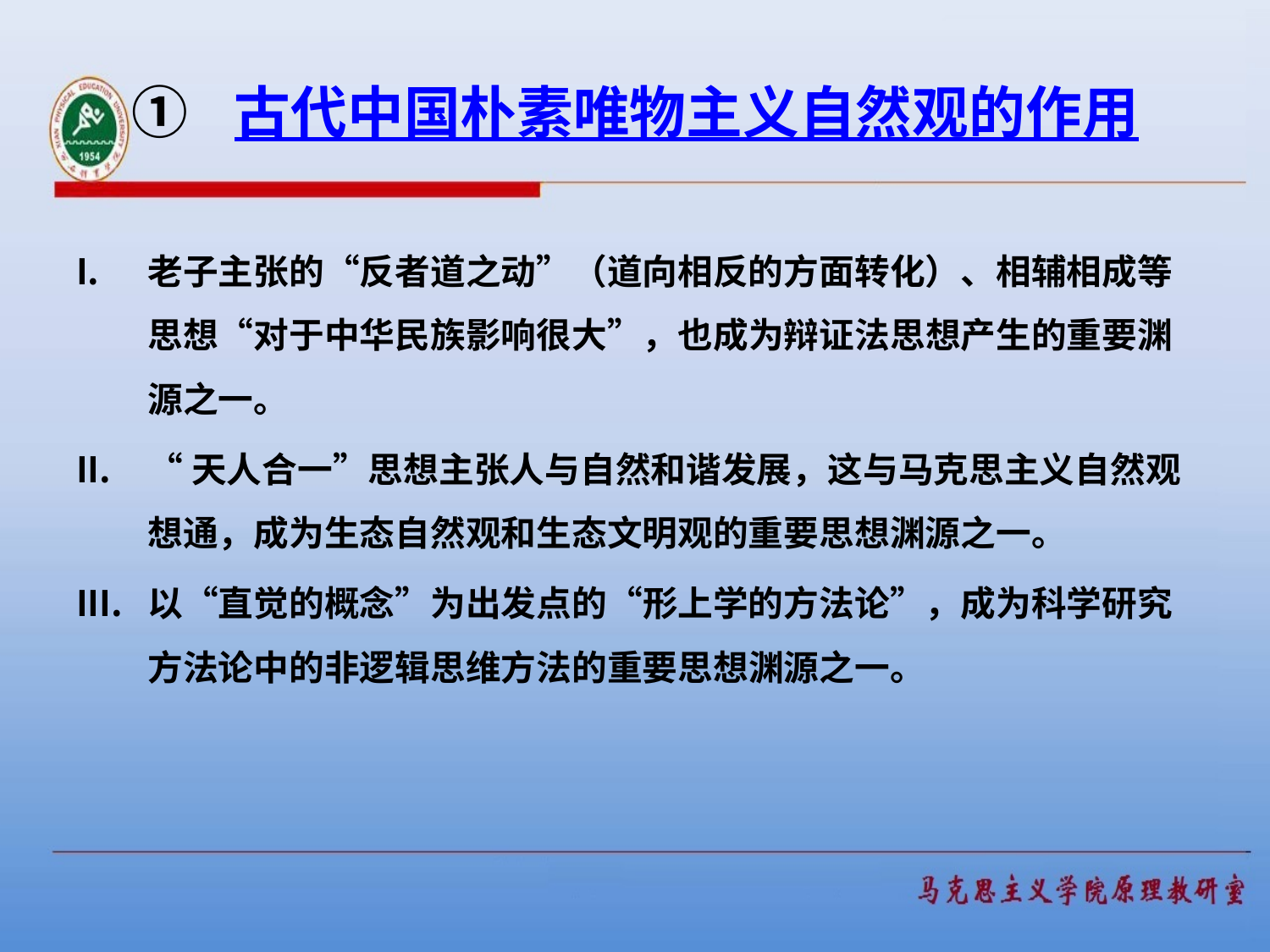

# 古代中国朴素唯物主义自然观的作用
老子主张的“反者道之动”（道向相反的方面转化）、相辅相成等思想“对于中华民族影响很大”，也成为辩证法思想产生的重要渊源之一。
“天人合一”思想主张人与自然和谐发展，这与马克思主义自然观想通，成为生态自然观和生态文明观的重要思想渊源之一。
以“直觉的概念”为出发点的“形上学的方法论”，成为科学研究方法论中的非逻辑思维方法的重要思想渊源之一。